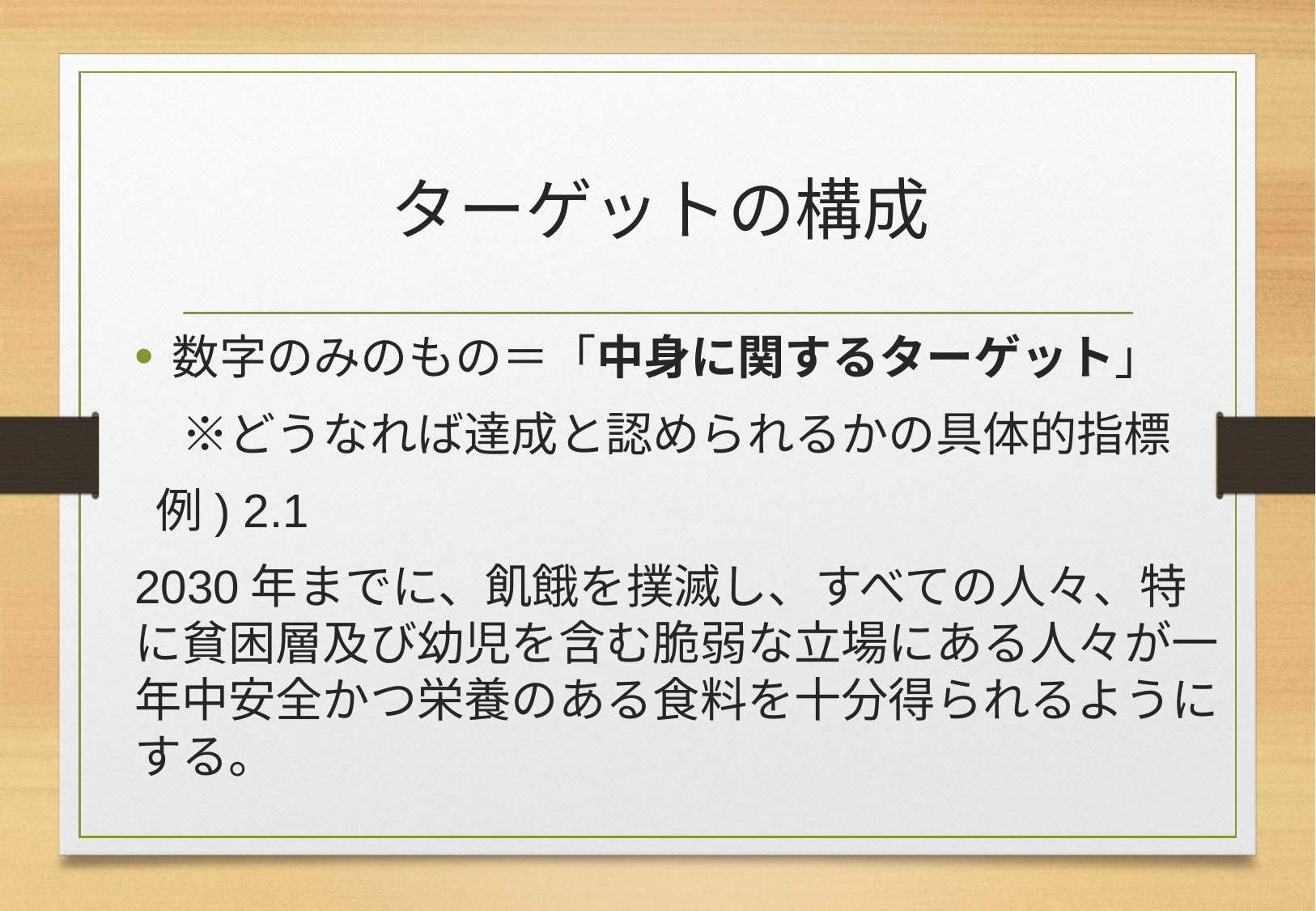

# ターゲットの構成
数字のみのもの＝「中身に関するターゲット」
　※どうなれば達成と認められるかの具体的指標
 例) 2.1
2030年までに、飢餓を撲滅し、すべての人々、特に貧困層及び幼児を含む脆弱な立場にある人々が一年中安全かつ栄養のある食料を十分得られるようにする。